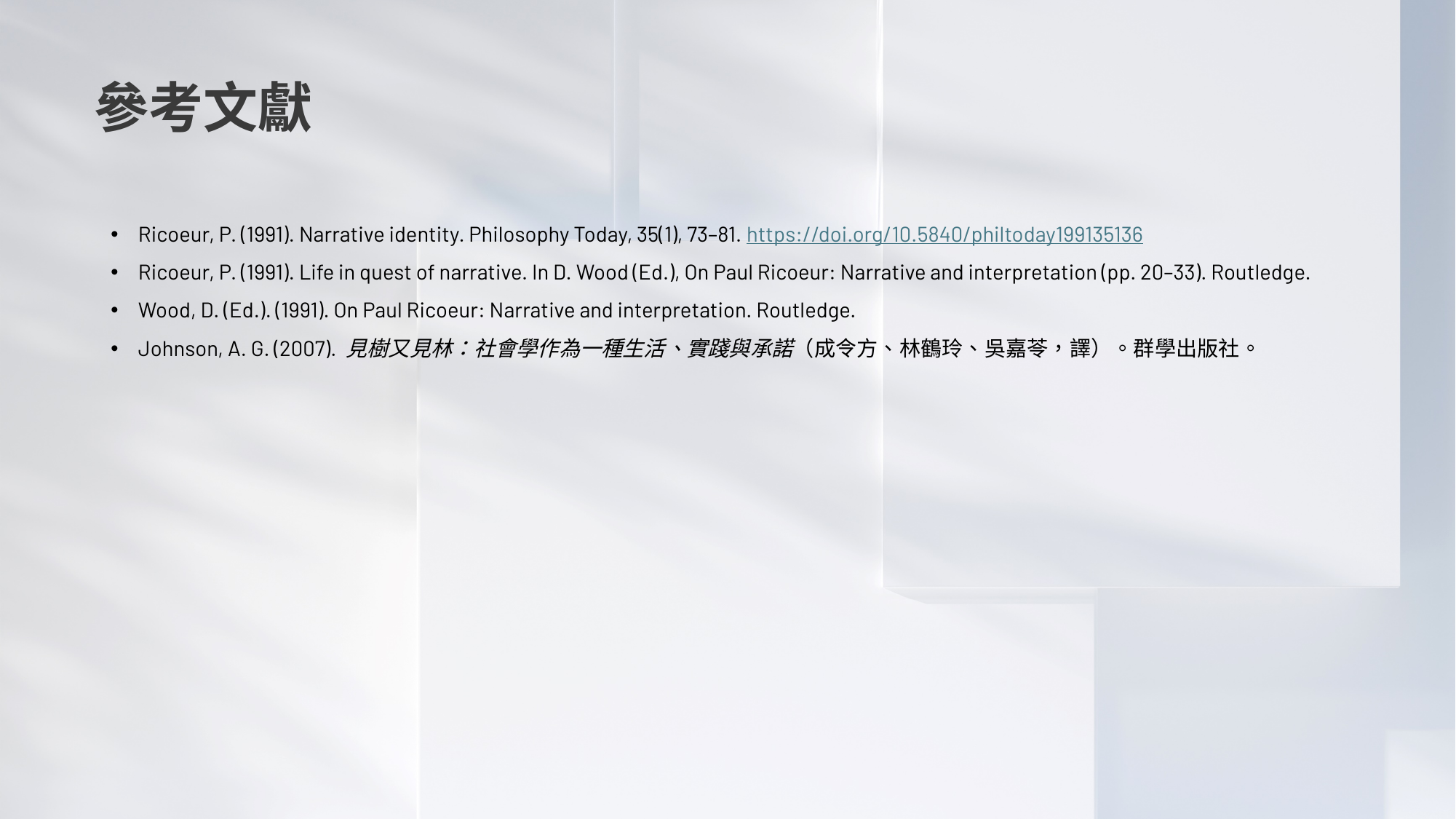

參考文獻
Ricoeur, P. (1991). Narrative identity. Philosophy Today, 35(1), 73–81. https://doi.org/10.5840/philtoday199135136
Ricoeur, P. (1991). Life in quest of narrative. In D. Wood (Ed.), On Paul Ricoeur: Narrative and interpretation (pp. 20–33). Routledge.
Wood, D. (Ed.). (1991). On Paul Ricoeur: Narrative and interpretation. Routledge.
Johnson, A. G. (2007). 見樹又見林：社會學作為一種生活、實踐與承諾（成令方、林鶴玲、吳嘉苓，譯）。群學出版社。